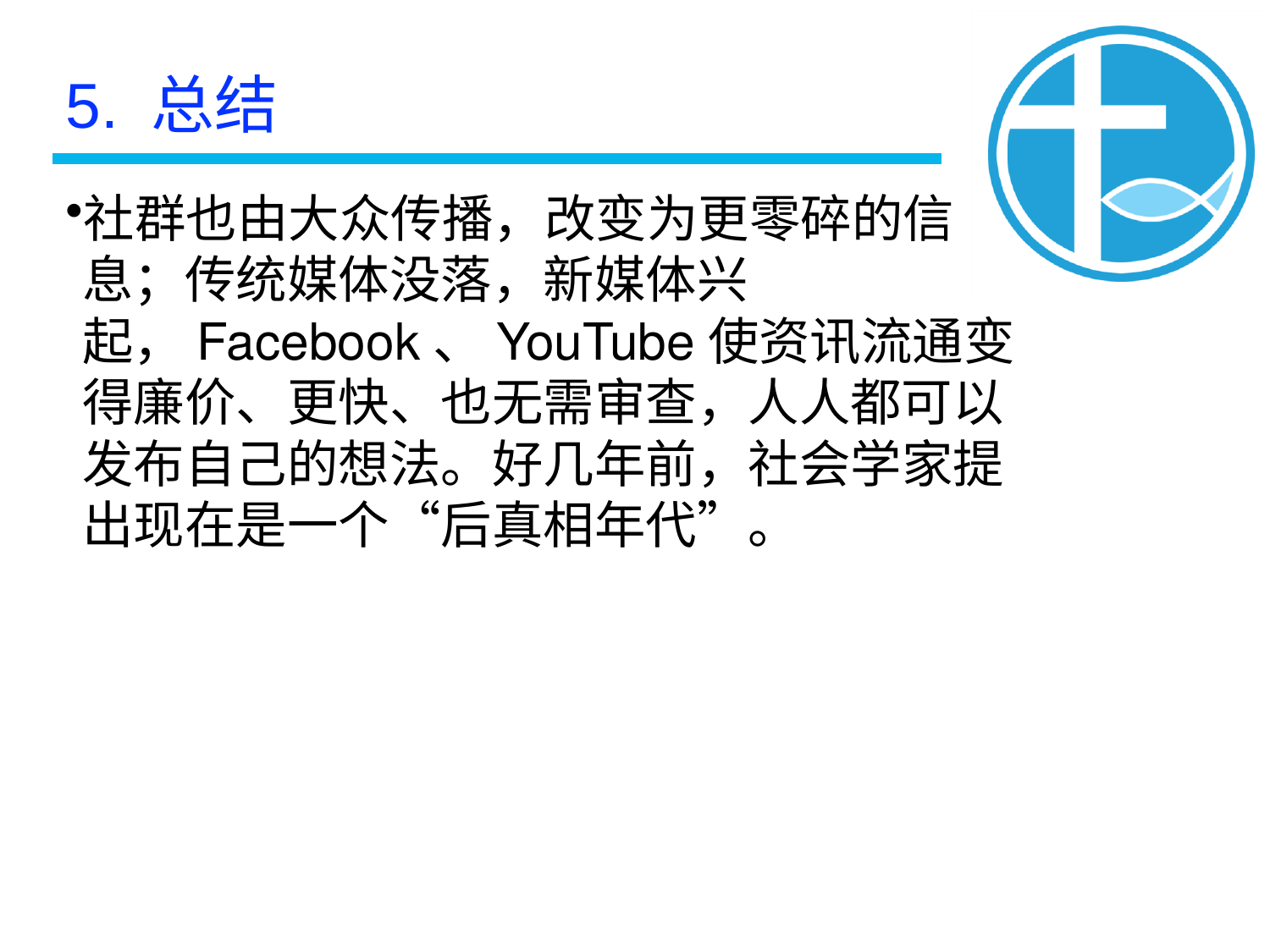

5. 总结
社群也由大众传播，改变为更零碎的信息；传统媒体没落，新媒体兴起，Facebook、YouTube使资讯流通变得廉价、更快、也无需审查，人人都可以发布自己的想法。好几年前，社会学家提出现在是一个“后真相年代”。